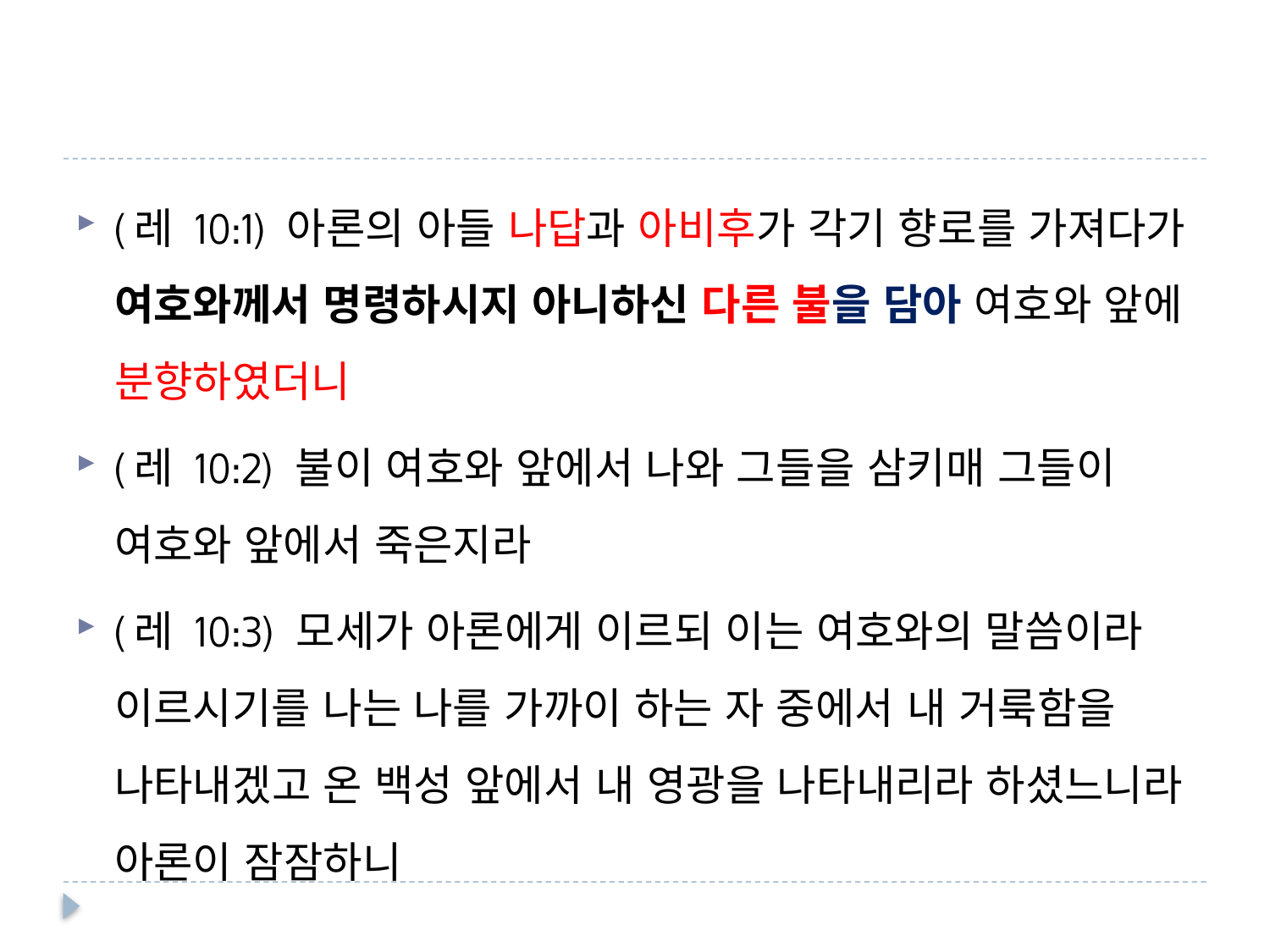

#
(레 10:1) 아론의 아들 나답과 아비후가 각기 향로를 가져다가 여호와께서 명령하시지 아니하신 다른 불을 담아 여호와 앞에 분향하였더니
(레 10:2) 불이 여호와 앞에서 나와 그들을 삼키매 그들이 여호와 앞에서 죽은지라
(레 10:3) 모세가 아론에게 이르되 이는 여호와의 말씀이라 이르시기를 나는 나를 가까이 하는 자 중에서 내 거룩함을 나타내겠고 온 백성 앞에서 내 영광을 나타내리라 하셨느니라 아론이 잠잠하니